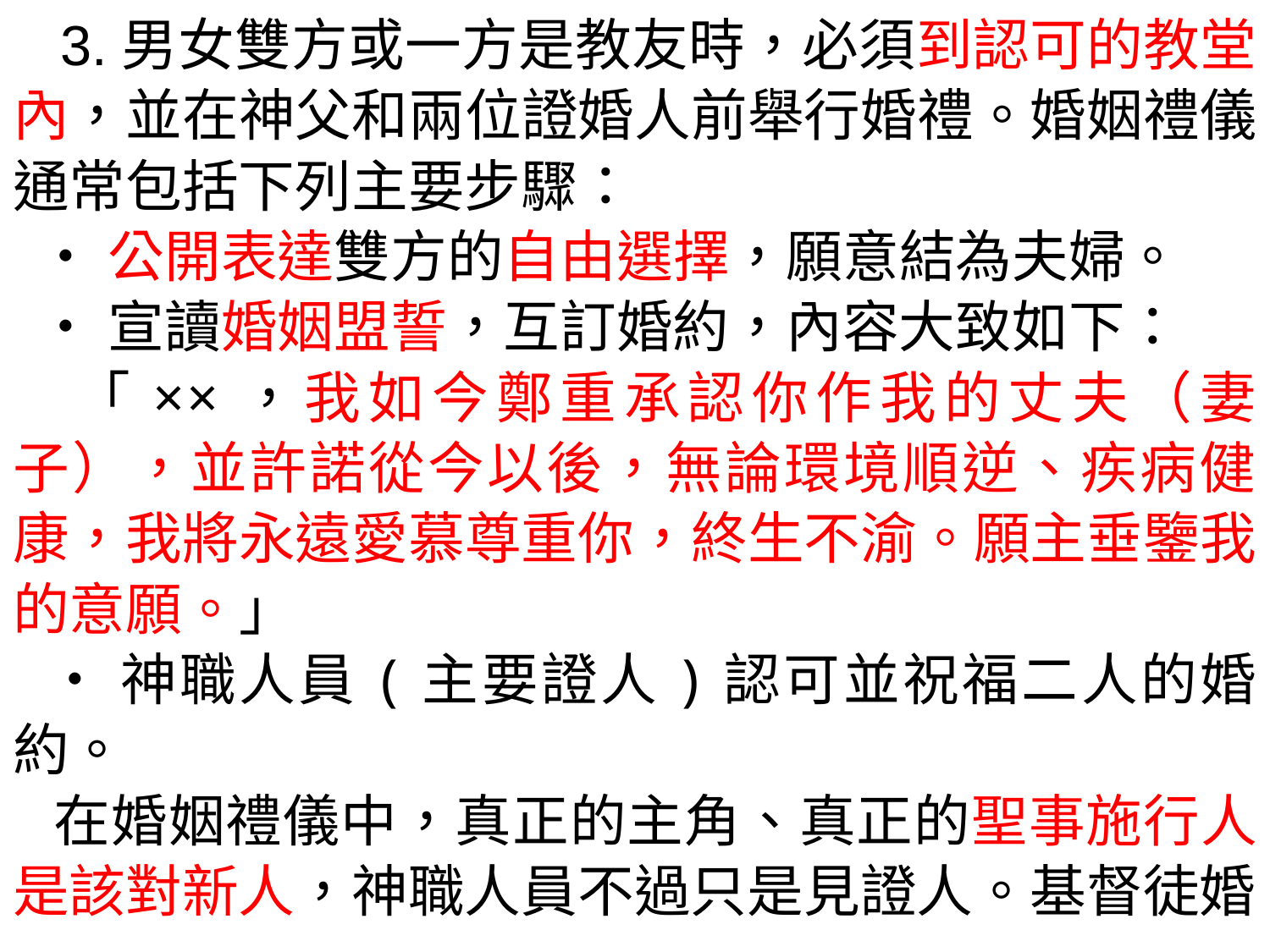

3.男女雙方或一方是教友時，必須到認可的教堂內，並在神父和兩位證婚人前舉行婚禮。婚姻禮儀通常包括下列主要步驟：
  ‧公開表達雙方的自由選擇，願意結為夫婦。
  ‧宣讀婚姻盟誓，互訂婚約，內容大致如下：
  「××，我如今鄭重承認你作我的丈夫（妻子），並許諾從今以後，無論環境順逆、疾病健康，我將永遠愛慕尊重你，終生不渝。願主垂鑒我的意願。」
  ‧神職人員(主要證人)認可並祝福二人的婚約。
  在婚姻禮儀中，真正的主角、真正的聖事施行人是該對新人，神職人員不過只是見證人。基督徒婚